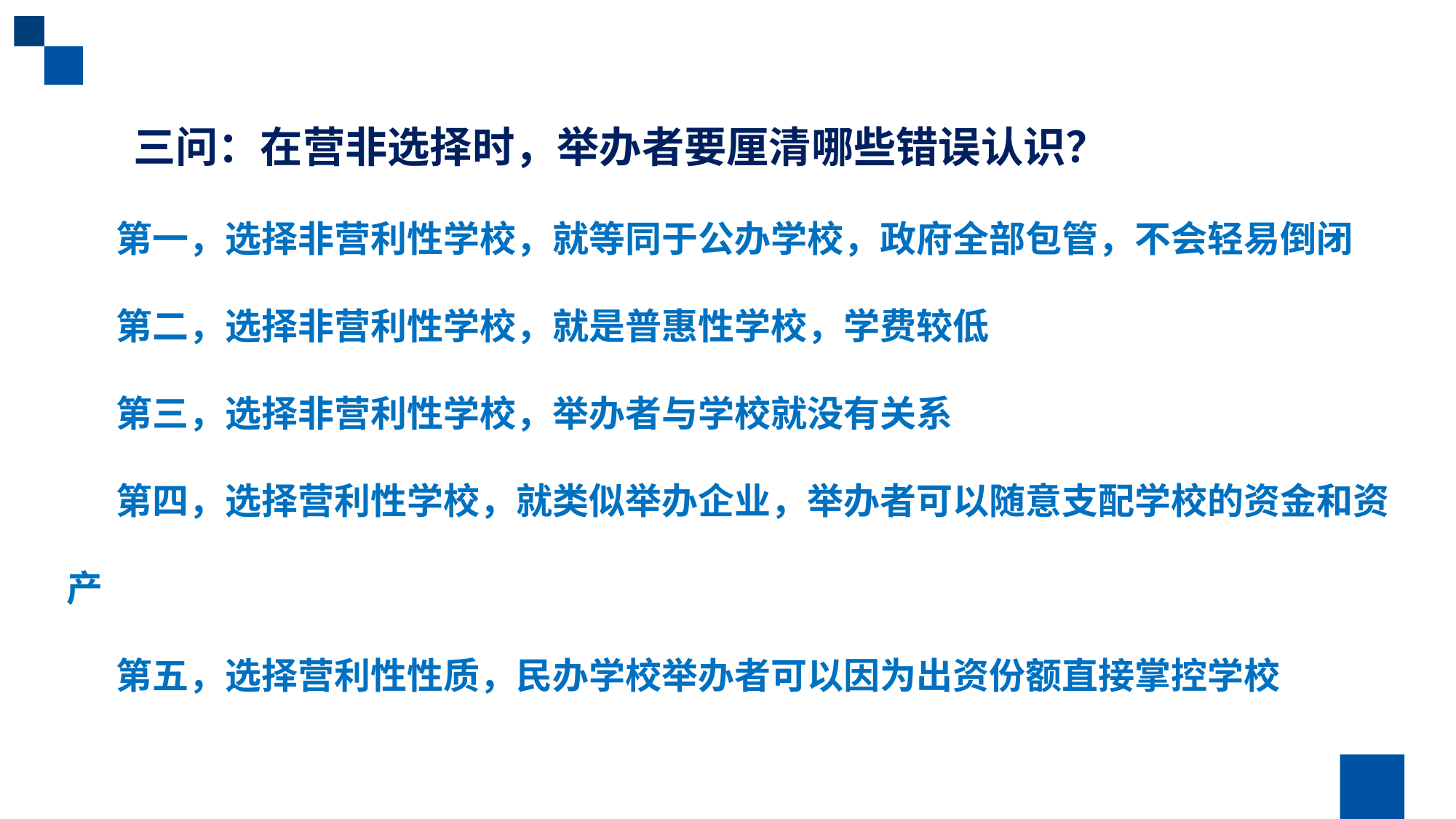

三问：在营非选择时，举办者要厘清哪些错误认识？
     第一，选择非营利性学校，就等同于公办学校，政府全部包管，不会轻易倒闭
     第二，选择非营利性学校，就是普惠性学校，学费较低
     第三，选择非营利性学校，举办者与学校就没有关系
     第四，选择营利性学校，就类似举办企业，举办者可以随意支配学校的资金和资产
     第五，选择营利性性质，民办学校举办者可以因为出资份额直接掌控学校

70